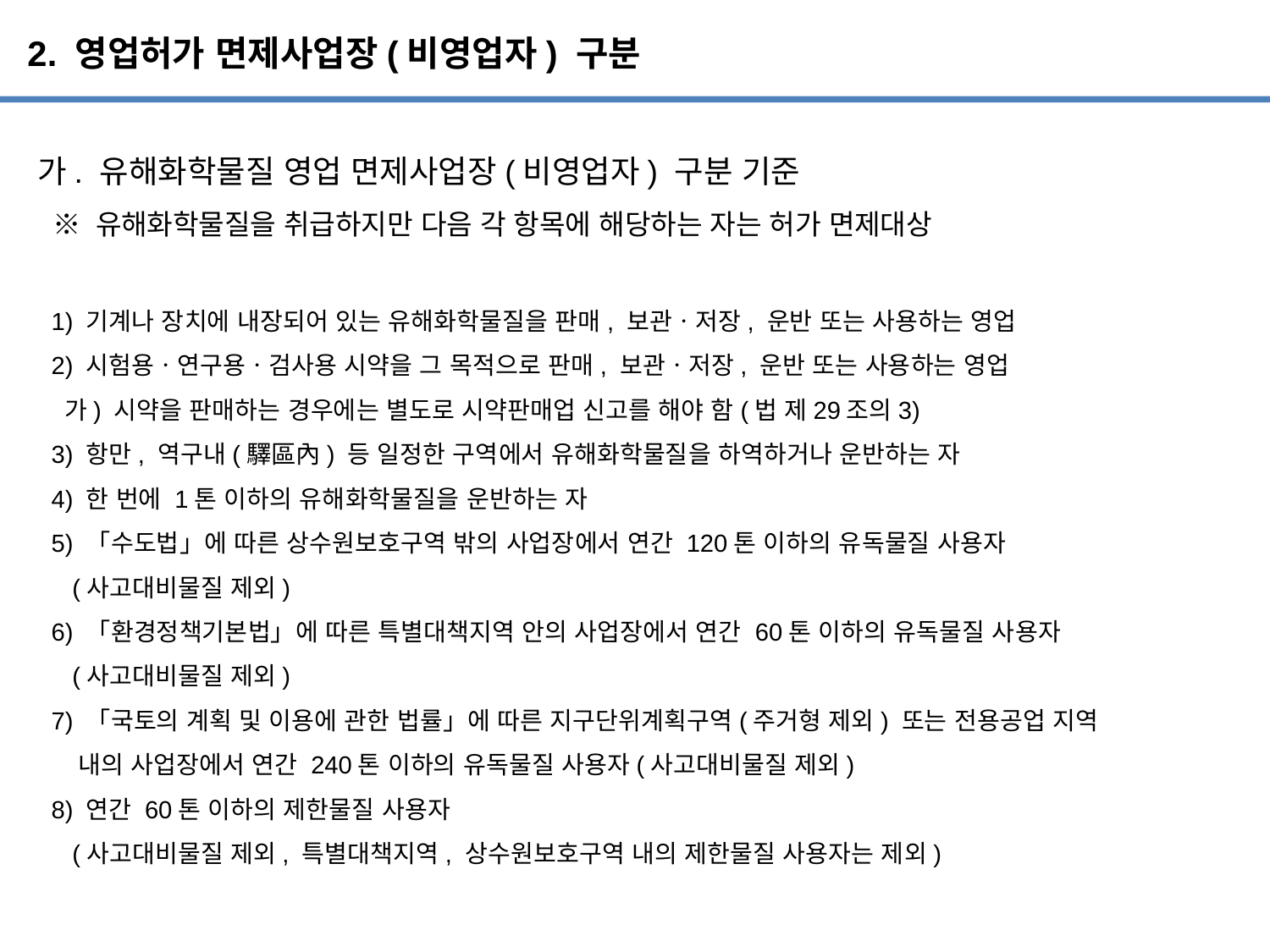

2. 영업허가 면제사업장(비영업자) 구분

가. 유해화학물질 영업 면제사업장(비영업자) 구분 기준
  ※ 유해화학물질을 취급하지만 다음 각 항목에 해당하는 자는 허가 면제대상

  1) 기계나 장치에 내장되어 있는 유해화학물질을 판매, 보관ㆍ저장, 운반 또는 사용하는 영업
  2) 시험용ㆍ연구용ㆍ검사용 시약을 그 목적으로 판매, 보관ㆍ저장, 운반 또는 사용하는 영업
   가) 시약을 판매하는 경우에는 별도로 시약판매업 신고를 해야 함(법 제29조의3)
  3) 항만, 역구내(驛區內) 등 일정한 구역에서 유해화학물질을 하역하거나 운반하는 자
  4) 한 번에 1톤 이하의 유해화학물질을 운반하는 자
  5) 「수도법」에 따른 상수원보호구역 밖의 사업장에서 연간 120톤 이하의 유독물질 사용자
     (사고대비물질 제외)
  6) 「환경정책기본법」에 따른 특별대책지역 안의 사업장에서 연간 60톤 이하의 유독물질 사용자
     (사고대비물질 제외)
  7) 「국토의 계획 및 이용에 관한 법률」에 따른 지구단위계획구역(주거형 제외) 또는 전용공업 지역
     내의 사업장에서 연간 240톤 이하의 유독물질 사용자(사고대비물질 제외)
  8) 연간 60톤 이하의 제한물질 사용자
     (사고대비물질 제외, 특별대책지역, 상수원보호구역 내의 제한물질 사용자는 제외)